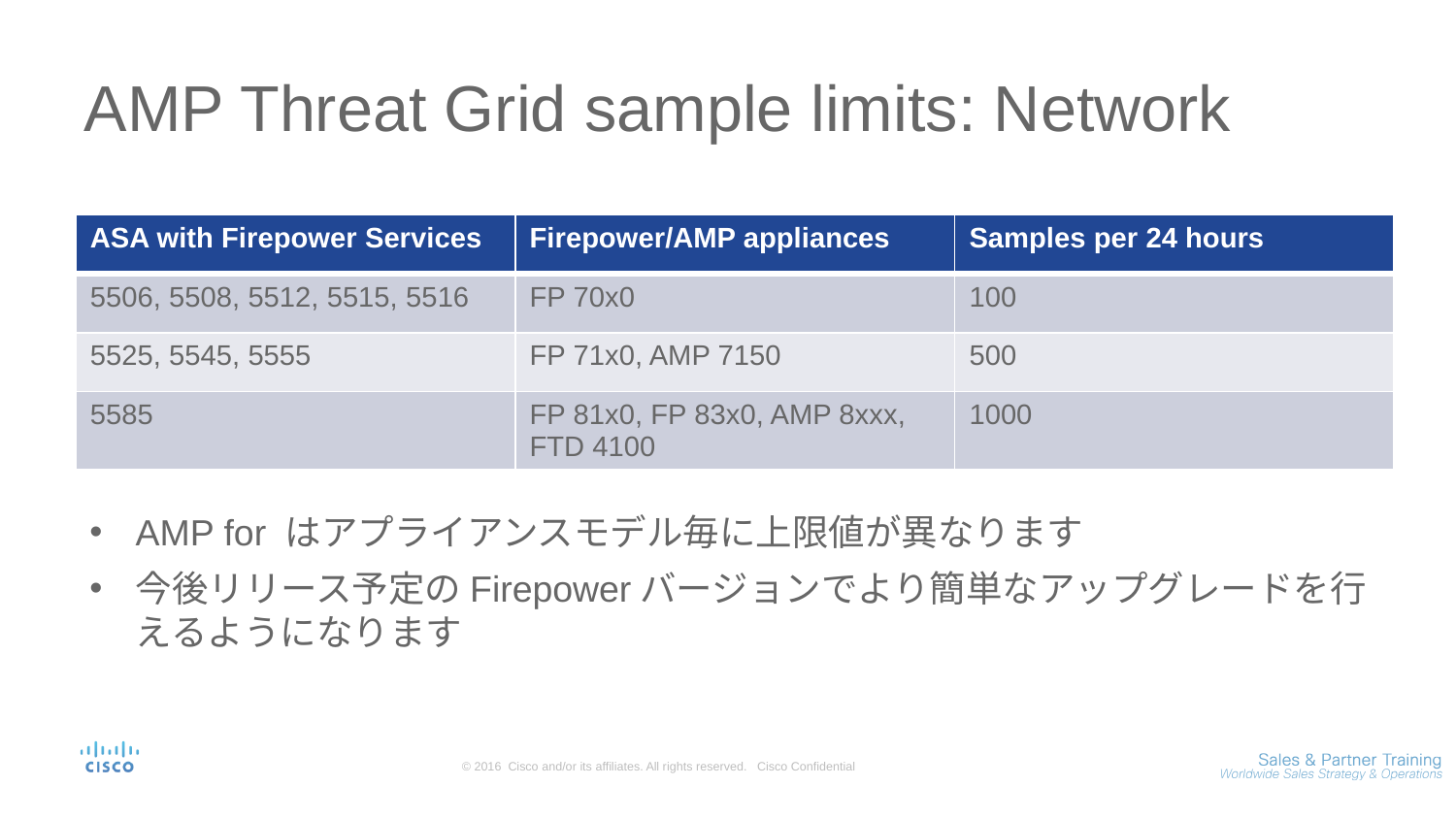

# AMP Threat Grid sample limits: Network
| ASA with Firepower Services | Firepower/AMP appliances | Samples per 24 hours |
| --- | --- | --- |
| 5506, 5508, 5512, 5515, 5516 | FP 70x0 | 100 |
| 5525, 5545, 5555 | FP 71x0, AMP 7150 | 500 |
| 5585 | FP 81x0, FP 83x0, AMP 8xxx, FTD 4100 | 1000 |
AMP for はアプライアンスモデル毎に上限値が異なります
今後リリース予定のFirepowerバージョンでより簡単なアップグレードを行えるようになります